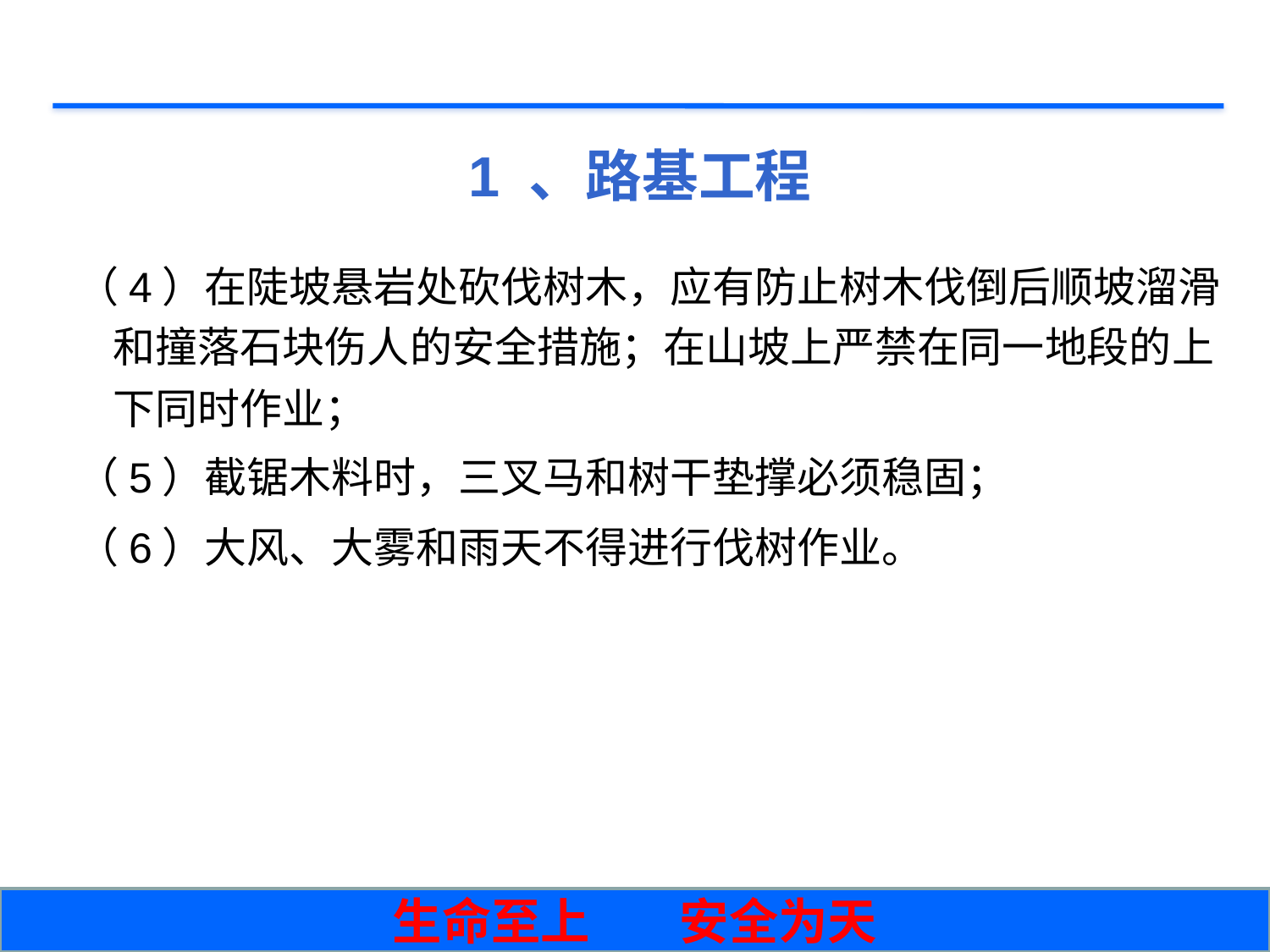

# 1 、路基工程
（4）在陡坡悬岩处砍伐树木，应有防止树木伐倒后顺坡溜滑和撞落石块伤人的安全措施；在山坡上严禁在同一地段的上下同时作业；
（5）截锯木料时，三叉马和树干垫撑必须稳固；
（6）大风、大雾和雨天不得进行伐树作业。